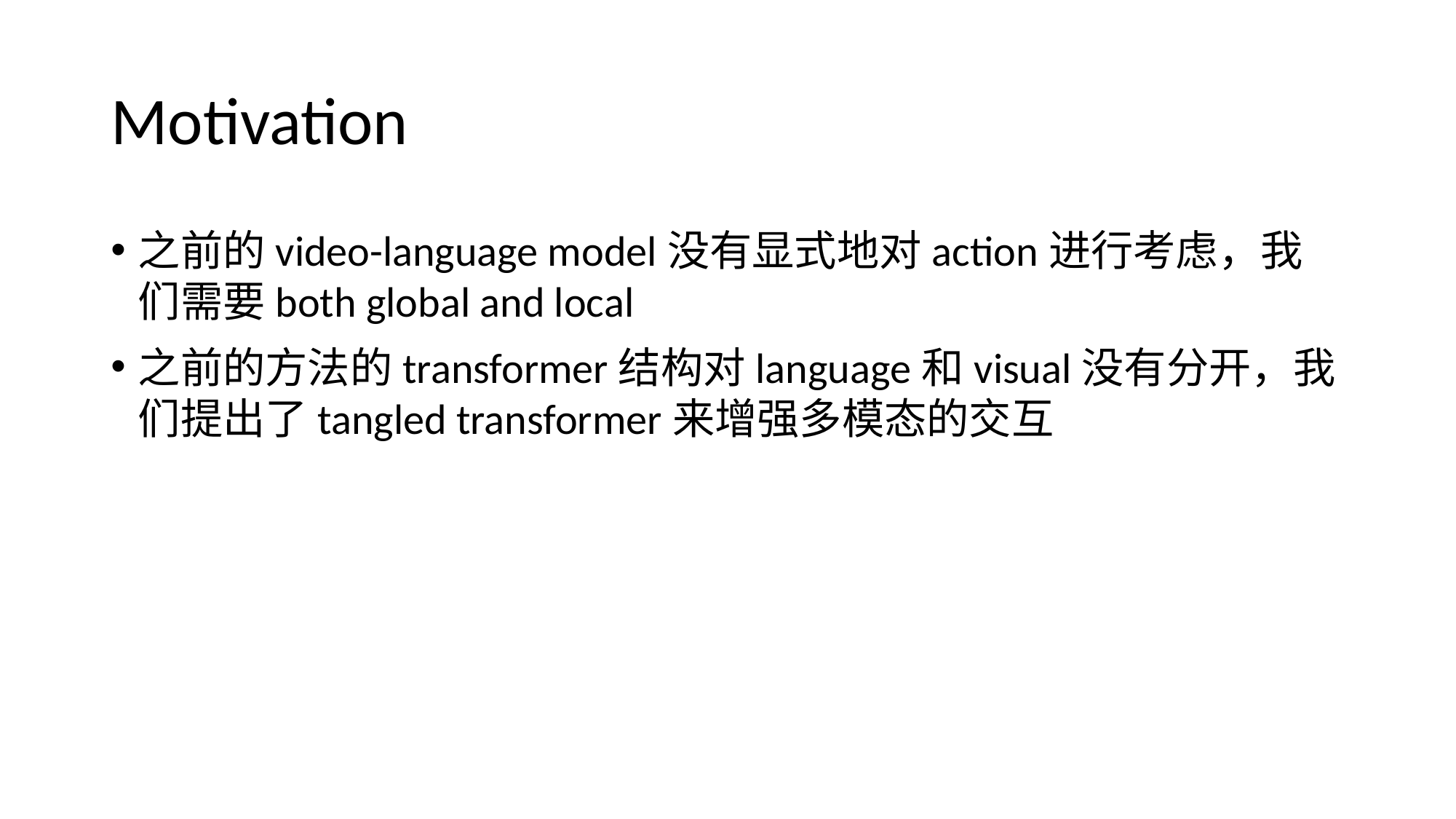

# Motivation
之前的video-language model没有显式地对action进行考虑，我们需要both global and local
之前的方法的transformer结构对language和visual没有分开，我们提出了tangled transformer来增强多模态的交互